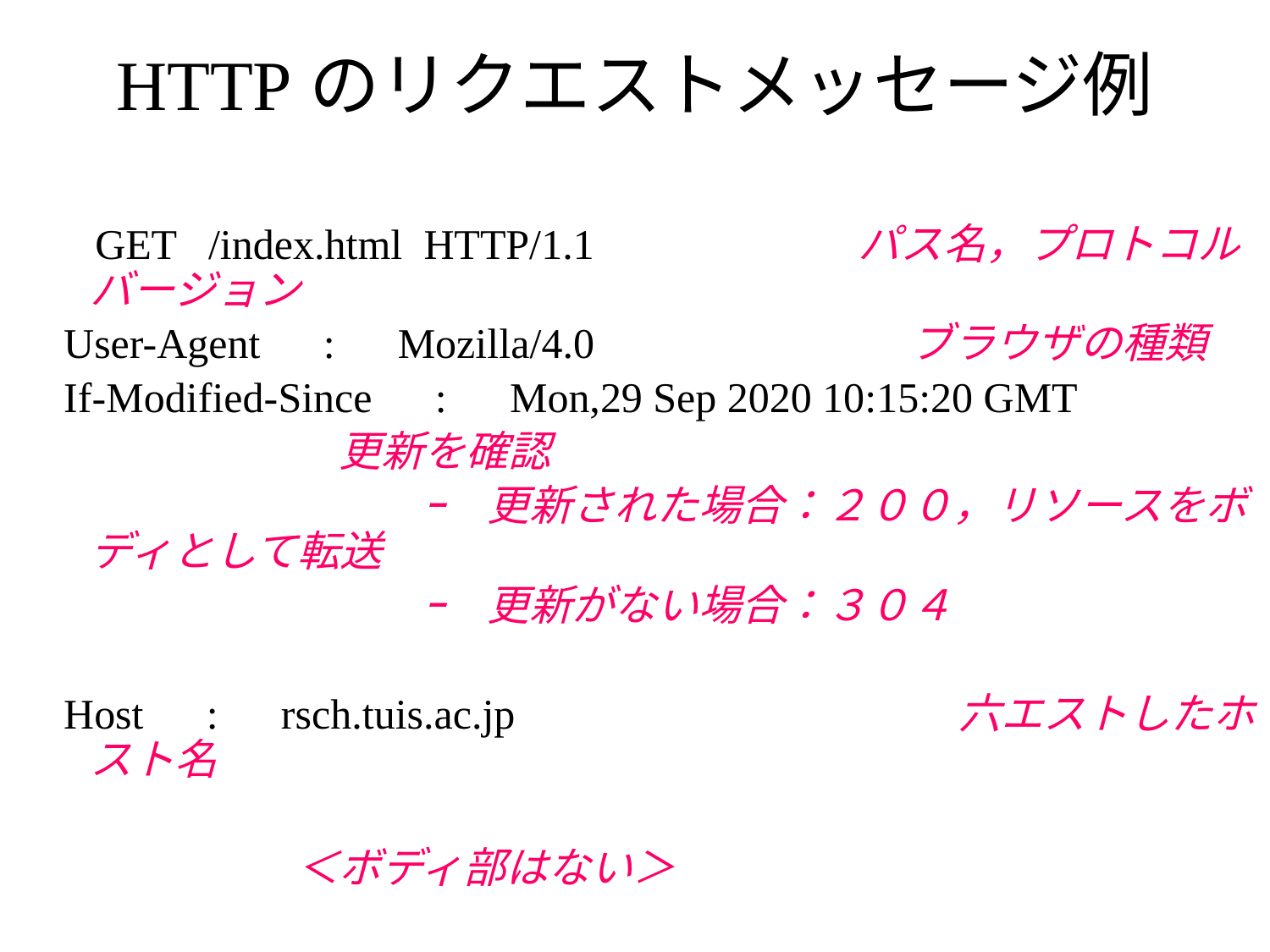

# HTTPのリクエストメッセージ例
　GET   /index.html  HTTP/1.1　　　　　　パス名，プロトコルバージョン
  User-Agent　:　Mozilla/4.0　　　　　　　 ブラウザの種類
  If-Modified-Since　:　Mon,29 Sep 2020 10:15:20 GMT
　　　　　　　更新を確認
　　　　　　　　　ｰ　更新された場合：２００，リソースをボディとして転送
　　　　　　　　　ｰ　更新がない場合：３０４

  Host　:　rsch.tuis.ac.jp　　　　　　　　　　 六エストしたホスト名

　　　　　　＜ボディ部はない＞